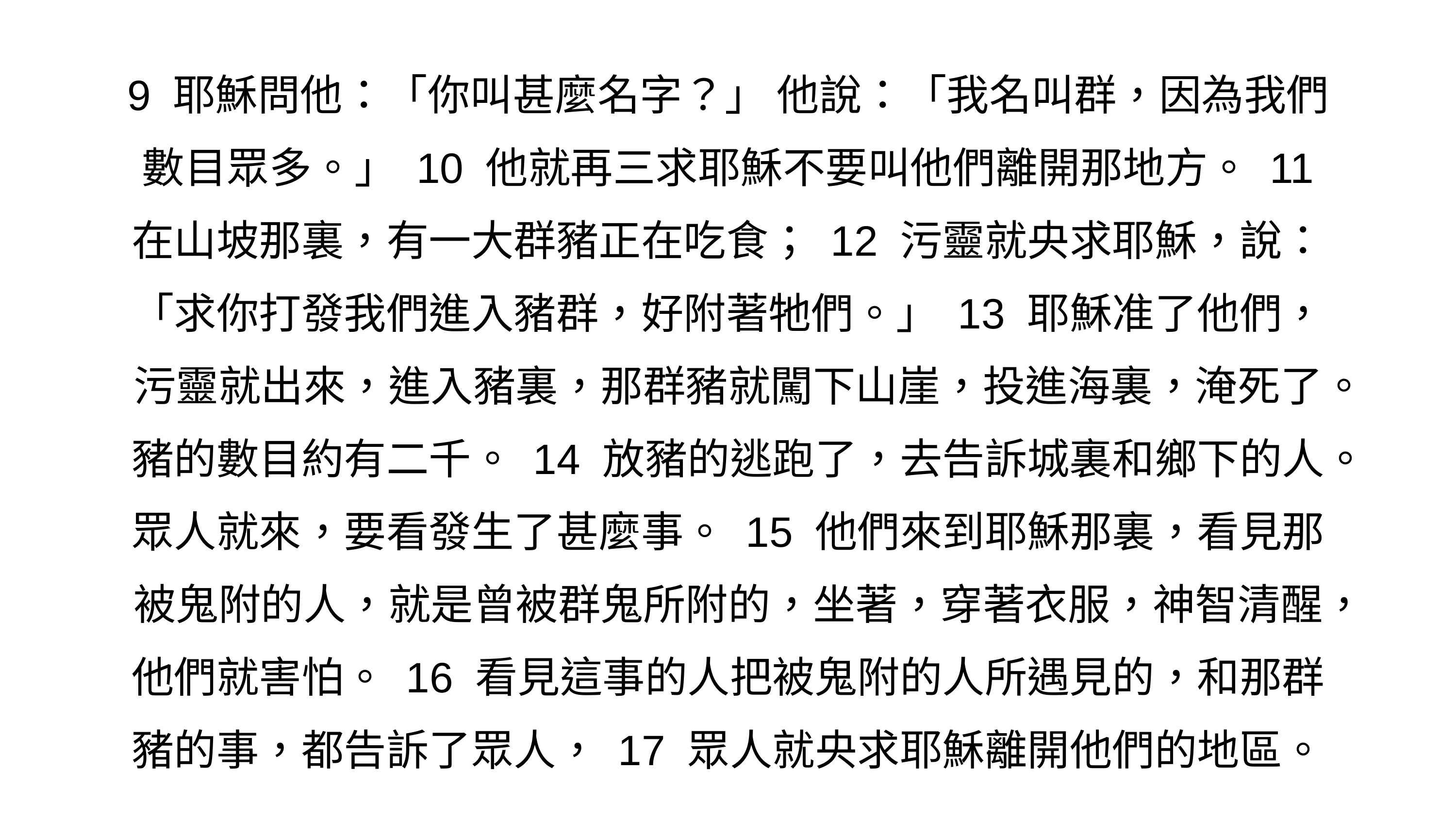

9 耶穌問他：「你叫甚麼名字？」 他說：「我名叫群，因為我們數目眾多。」 10 他就再三求耶穌不要叫他們離開那地方。 11 在山坡那裏，有一大群豬正在吃食； 12 污靈就央求耶穌，說：「求你打發我們進入豬群，好附著牠們。」 13 耶穌准了他們，污靈就出來，進入豬裏，那群豬就闖下山崖，投進海裏，淹死了。豬的數目約有二千。 14 放豬的逃跑了，去告訴城裏和鄉下的人。眾人就來，要看發生了甚麼事。 15 他們來到耶穌那裏，看見那被鬼附的人，就是曾被群鬼所附的，坐著，穿著衣服，神智清醒，他們就害怕。 16 看見這事的人把被鬼附的人所遇見的，和那群豬的事，都告訴了眾人， 17 眾人就央求耶穌離開他們的地區。